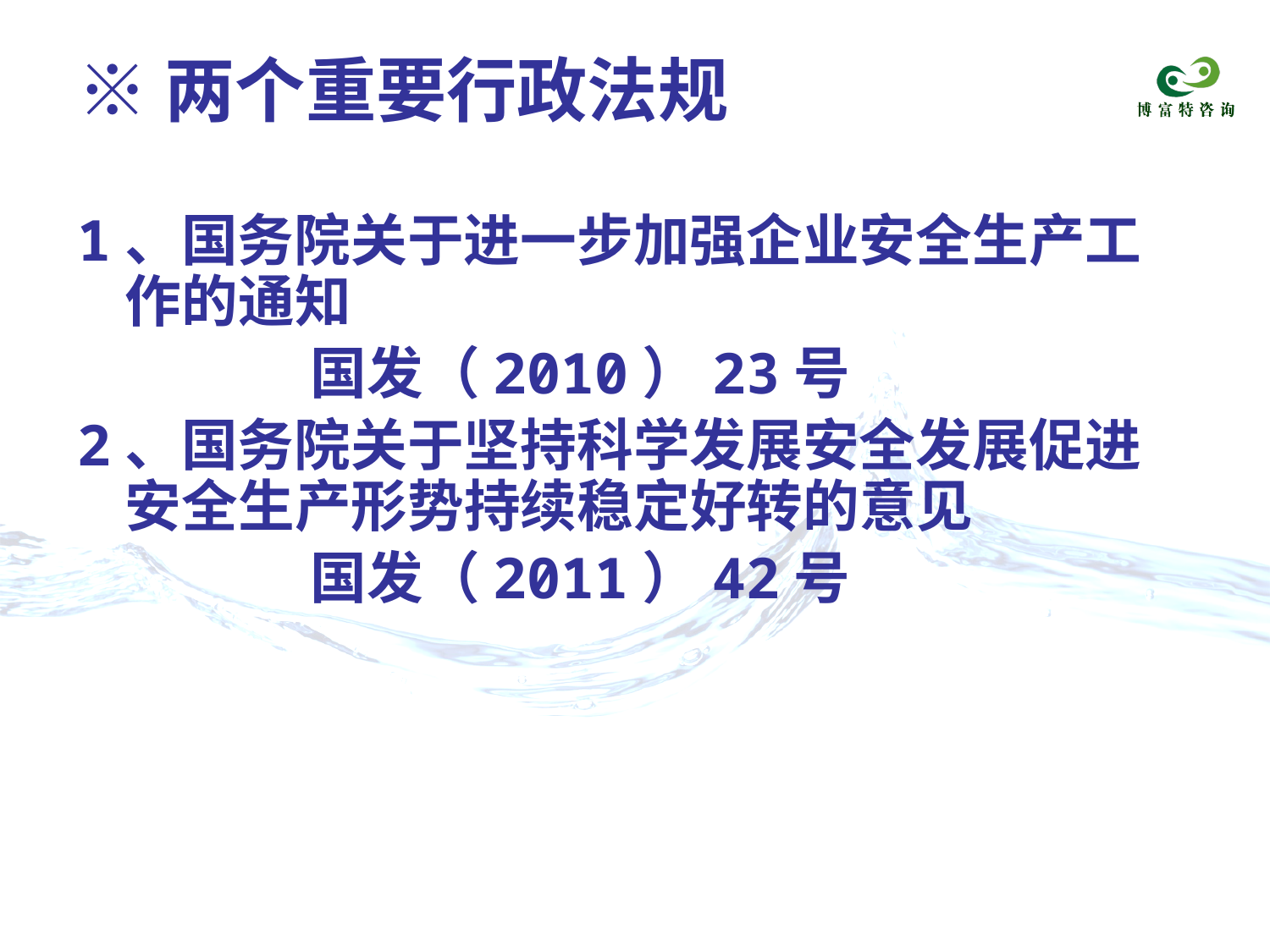

※两个重要行政法规
1、国务院关于进一步加强企业安全生产工作的通知
                 国发（2010）23号
2、国务院关于坚持科学发展安全发展促进安全生产形势持续稳定好转的意见
                 国发（2011）42号